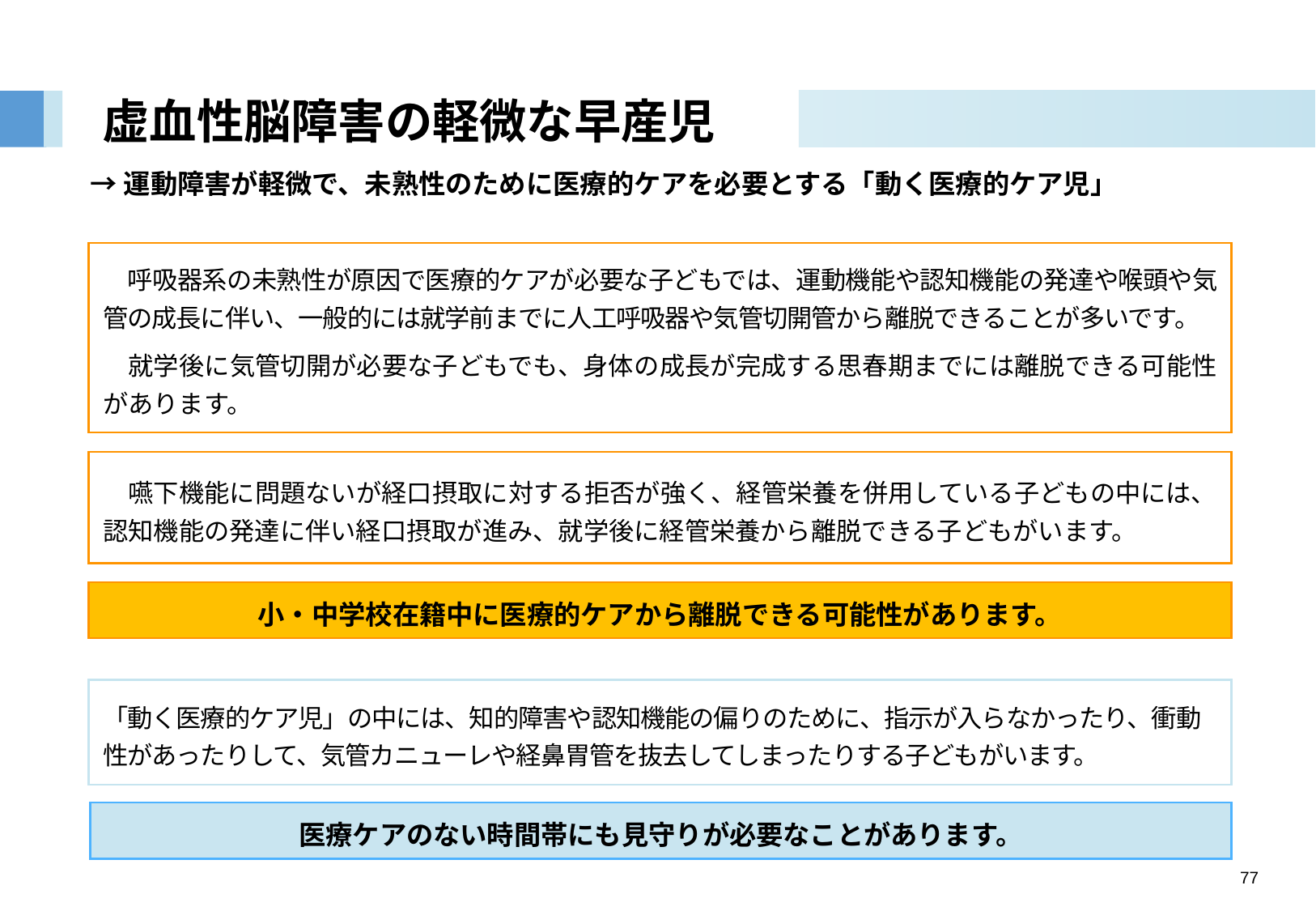

# 虚血性脳障害の軽微な早産児
→運動障害が軽微で、未熟性のために医療的ケアを必要とする「動く医療的ケア児」
　呼吸器系の未熟性が原因で医療的ケアが必要な子どもでは、運動機能や認知機能の発達や喉頭や気管の成長に伴い、一般的には就学前までに人工呼吸器や気管切開管から離脱できることが多いです。
　就学後に気管切開が必要な子どもでも、身体の成長が完成する思春期までには離脱できる可能性があります。
　嚥下機能に問題ないが経口摂取に対する拒否が強く、経管栄養を併用している子どもの中には、認知機能の発達に伴い経口摂取が進み、就学後に経管栄養から離脱できる子どもがいます。
小・中学校在籍中に医療的ケアから離脱できる可能性があります。
「動く医療的ケア児」の中には、知的障害や認知機能の偏りのために、指示が入らなかったり、衝動性があったりして、気管カニューレや経鼻胃管を抜去してしまったりする子どもがいます。
医療ケアのない時間帯にも見守りが必要なことがあります。
77